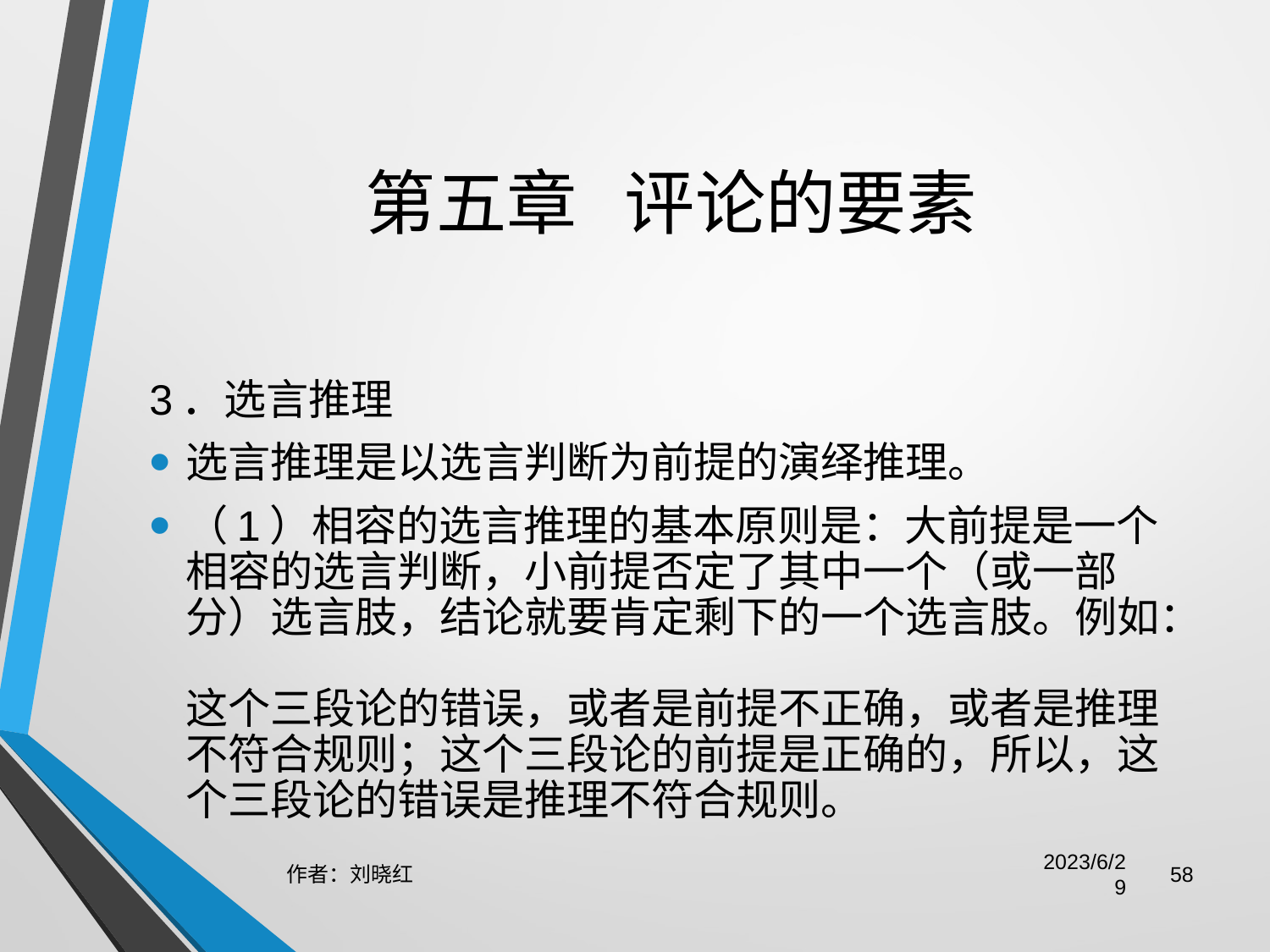

# 第五章   评论的要素
3．选言推理
选言推理是以选言判断为前提的演绎推理。
（1）相容的选言推理的基本原则是：大前提是一个相容的选言判断，小前提否定了其中一个（或一部分）选言肢，结论就要肯定剩下的一个选言肢。例如：
这个三段论的错误，或者是前提不正确，或者是推理不符合规则；这个三段论的前提是正确的，所以，这个三段论的错误是推理不符合规则。
作者：刘晓红
2023/6/29
58